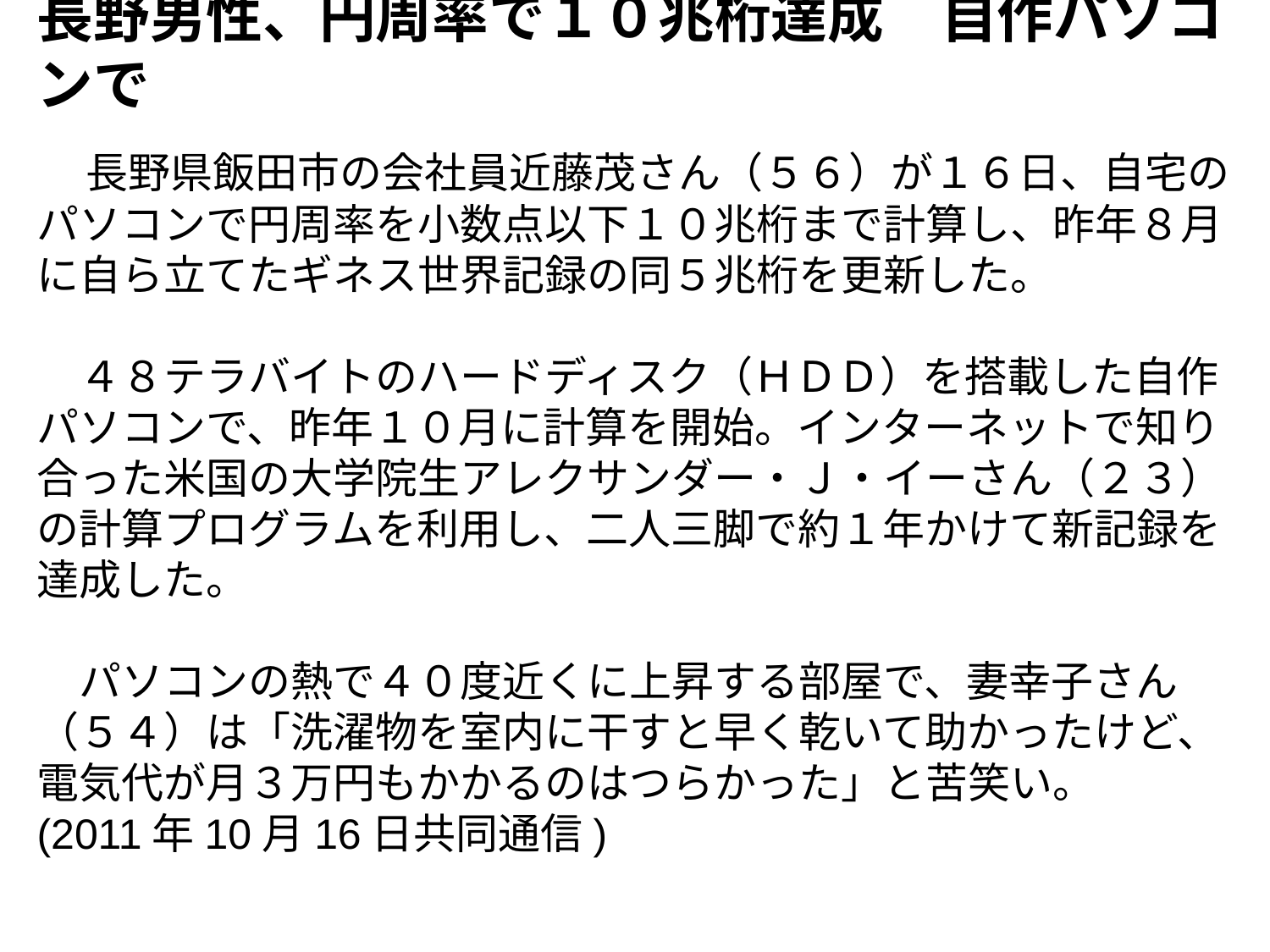

長野男性、円周率で１０兆桁達成　自作パソコンで
　長野県飯田市の会社員近藤茂さん（５６）が１６日、自宅のパソコンで円周率を小数点以下１０兆桁まで計算し、昨年８月に自ら立てたギネス世界記録の同５兆桁を更新した。

　４８テラバイトのハードディスク（ＨＤＤ）を搭載した自作パソコンで、昨年１０月に計算を開始。インターネットで知り合った米国の大学院生アレクサンダー・Ｊ・イーさん（２３）の計算プログラムを利用し、二人三脚で約１年かけて新記録を達成した。

　パソコンの熱で４０度近くに上昇する部屋で、妻幸子さん（５４）は「洗濯物を室内に干すと早く乾いて助かったけど、電気代が月３万円もかかるのはつらかった」と苦笑い。　(2011年10月16日共同通信)